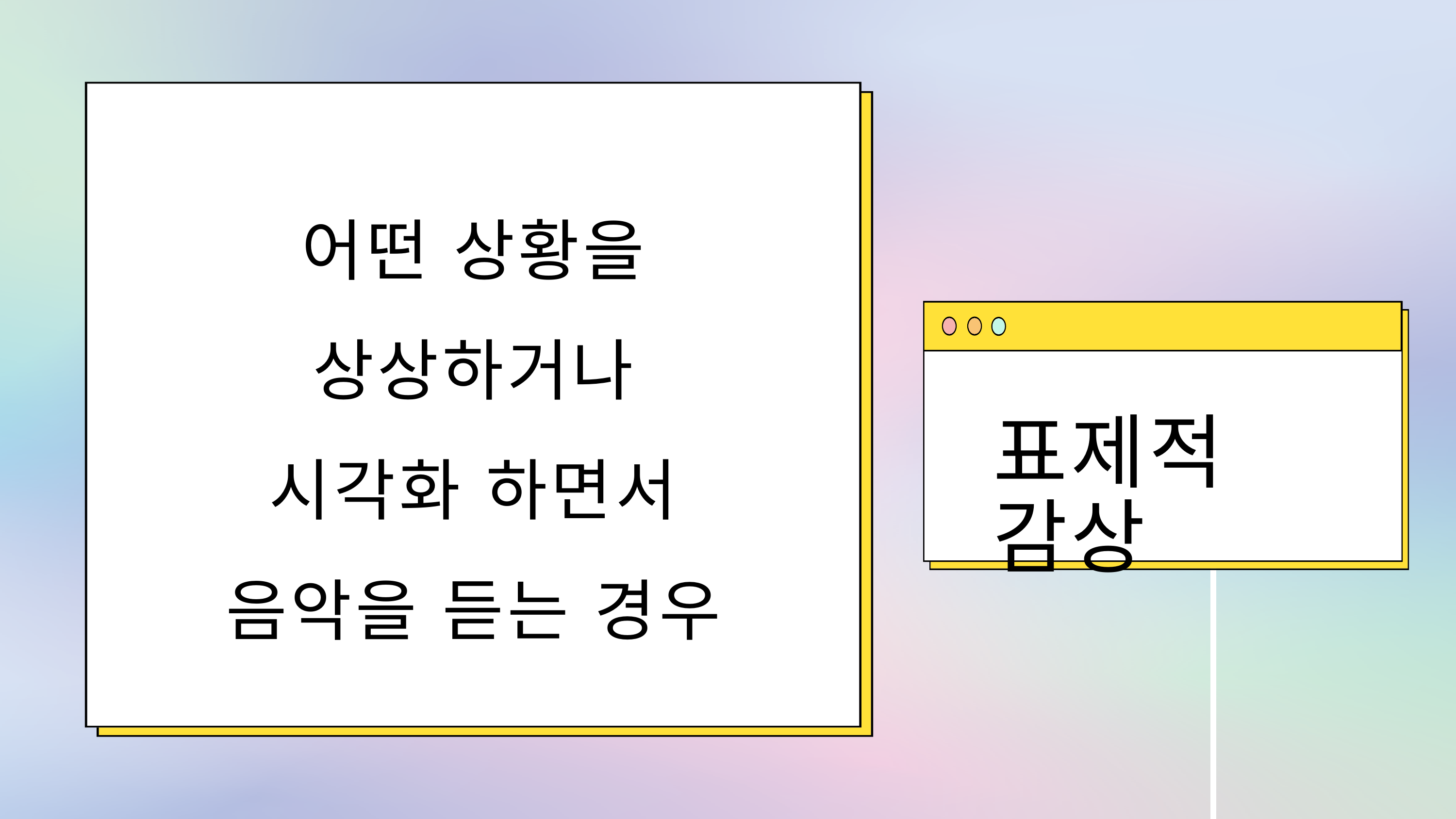

어떤 상황을
상상하거나
시각화 하면서
음악을 듣는 경우

표제적 감상